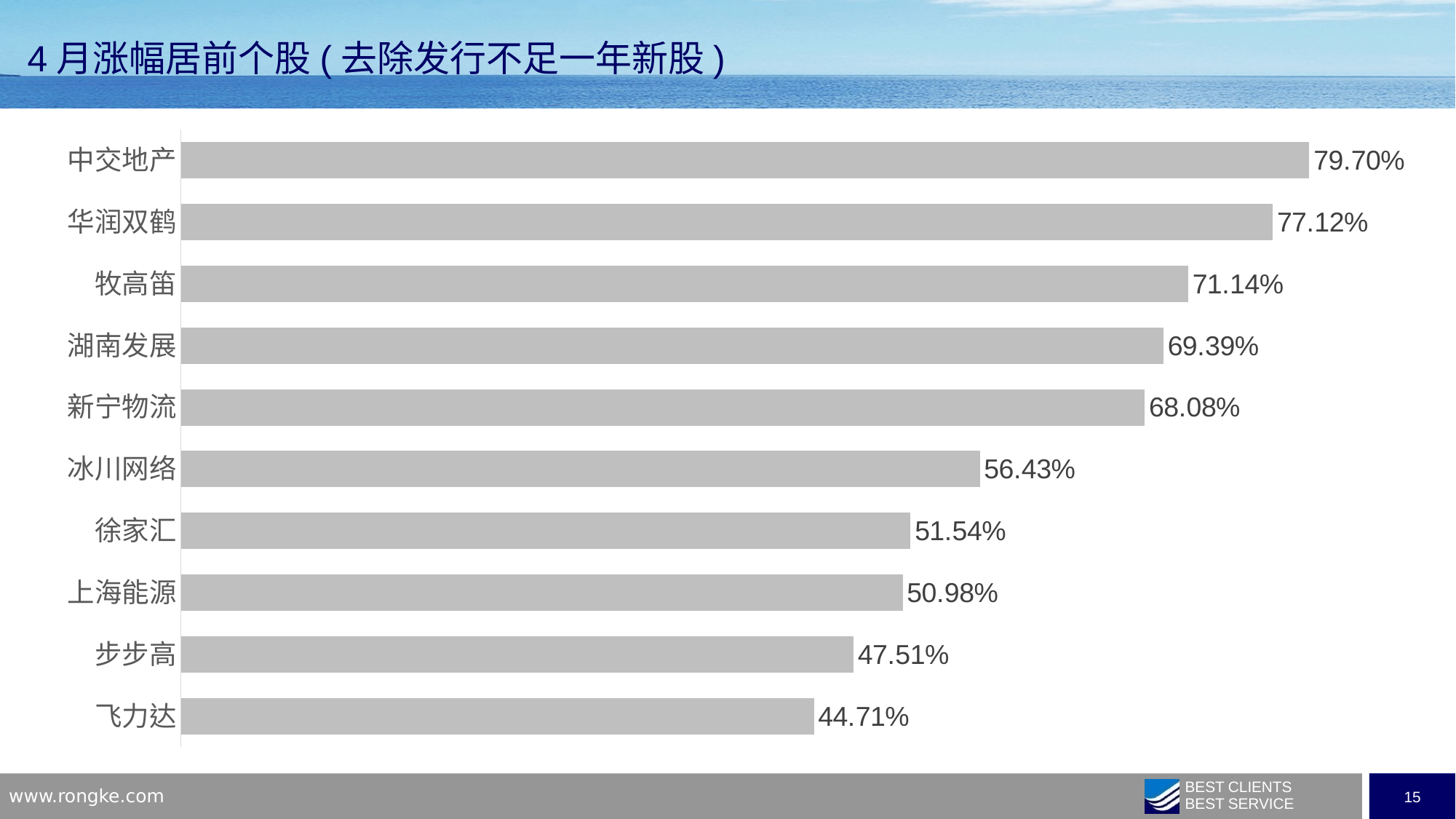

4月涨幅居前个股(去除发行不足一年新股)

### Chart

| Category | 月涨跌幅 |
|---|---|
| 中交地产 | 0.79703 |
| 华润双鹤 | 0.771176 |
| 牧高笛 | 0.711434 |
| 湖南发展 | 0.693946 |
| 新宁物流 | 0.6807909999999999 |
| 冰川网络 | 0.564327 |
| 徐家汇 | 0.515354 |
| 上海能源 | 0.509823 |
| 步步高 | 0.475083 |
| 飞力达 | 0.44707500000000006 |